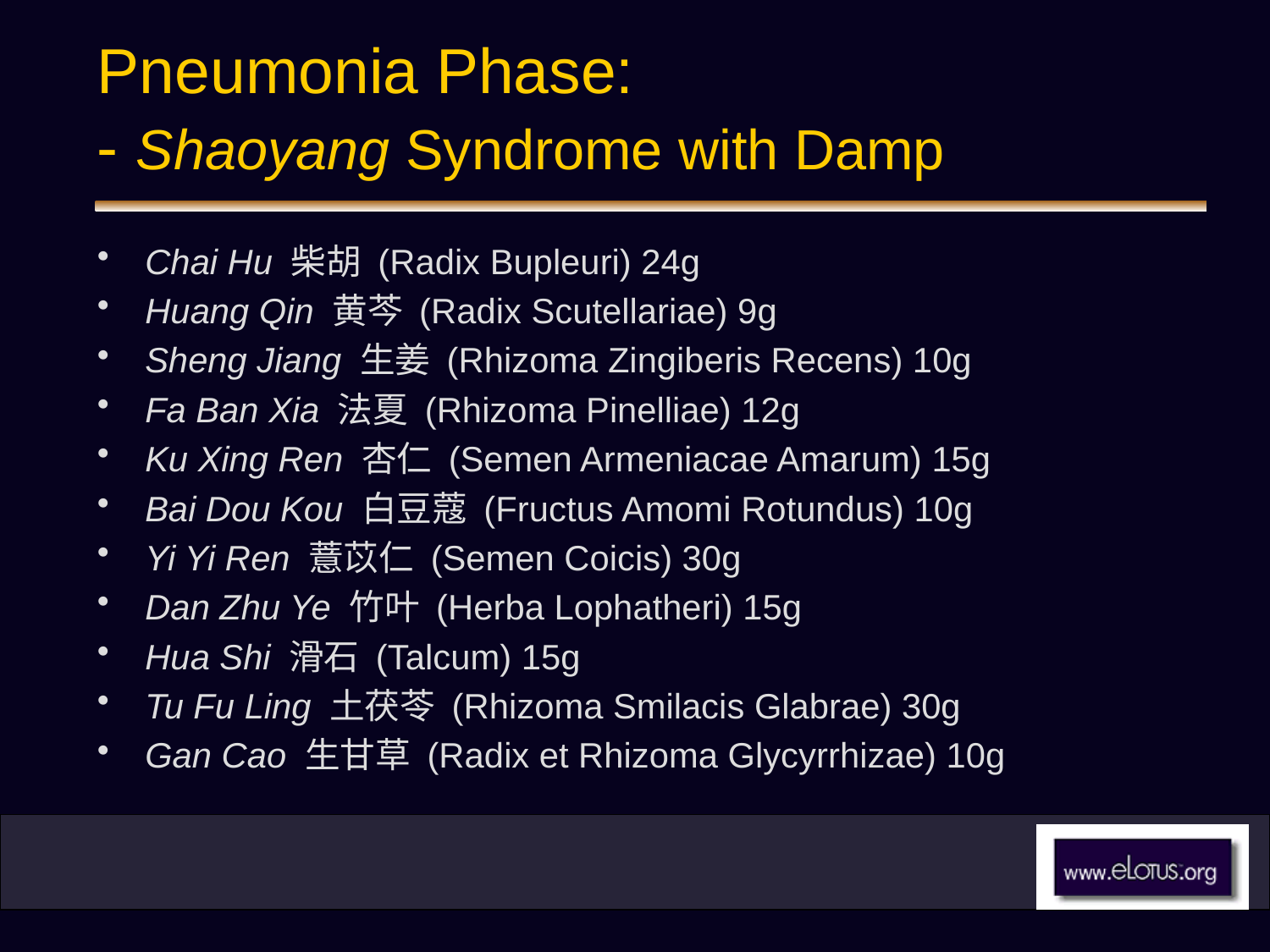

# Pneumonia Phase: - Shaoyang Syndrome with Damp
Chai Hu 柴胡 (Radix Bupleuri) 24g
Huang Qin 黄芩 (Radix Scutellariae) 9g
Sheng Jiang 生姜 (Rhizoma Zingiberis Recens) 10g
Fa Ban Xia 法夏 (Rhizoma Pinelliae) 12g
Ku Xing Ren 杏仁 (Semen Armeniacae Amarum) 15g
Bai Dou Kou 白豆蔻 (Fructus Amomi Rotundus) 10g
Yi Yi Ren 薏苡仁 (Semen Coicis) 30g
Dan Zhu Ye 竹叶 (Herba Lophatheri) 15g
Hua Shi 滑石 (Talcum) 15g
Tu Fu Ling 土茯苓 (Rhizoma Smilacis Glabrae) 30g
Gan Cao 生甘草 (Radix et Rhizoma Glycyrrhizae) 10g